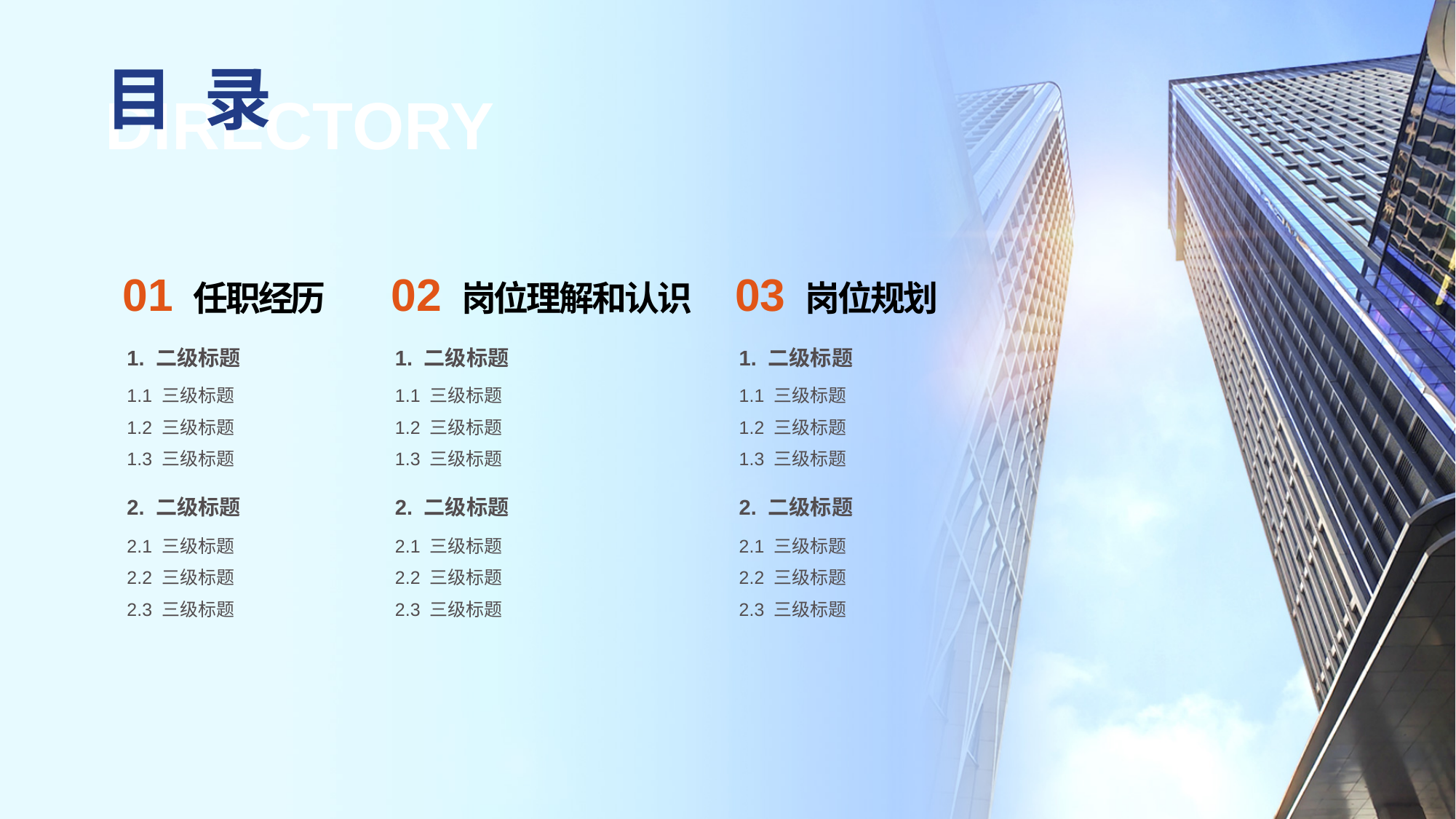

目  录
DIRECTORY
01 任职经历
1. 二级标题
1.1 三级标题
1.2 三级标题
1.3 三级标题
2. 二级标题
2.1 三级标题
2.2 三级标题
2.3 三级标题
02 岗位理解和认识
1. 二级标题
1.1 三级标题
1.2 三级标题
1.3 三级标题
2. 二级标题
2.1 三级标题
2.2 三级标题
2.3 三级标题
03 岗位规划
1. 二级标题
1.1 三级标题
1.2 三级标题
1.3 三级标题
2. 二级标题
2.1 三级标题
2.2 三级标题
2.3 三级标题